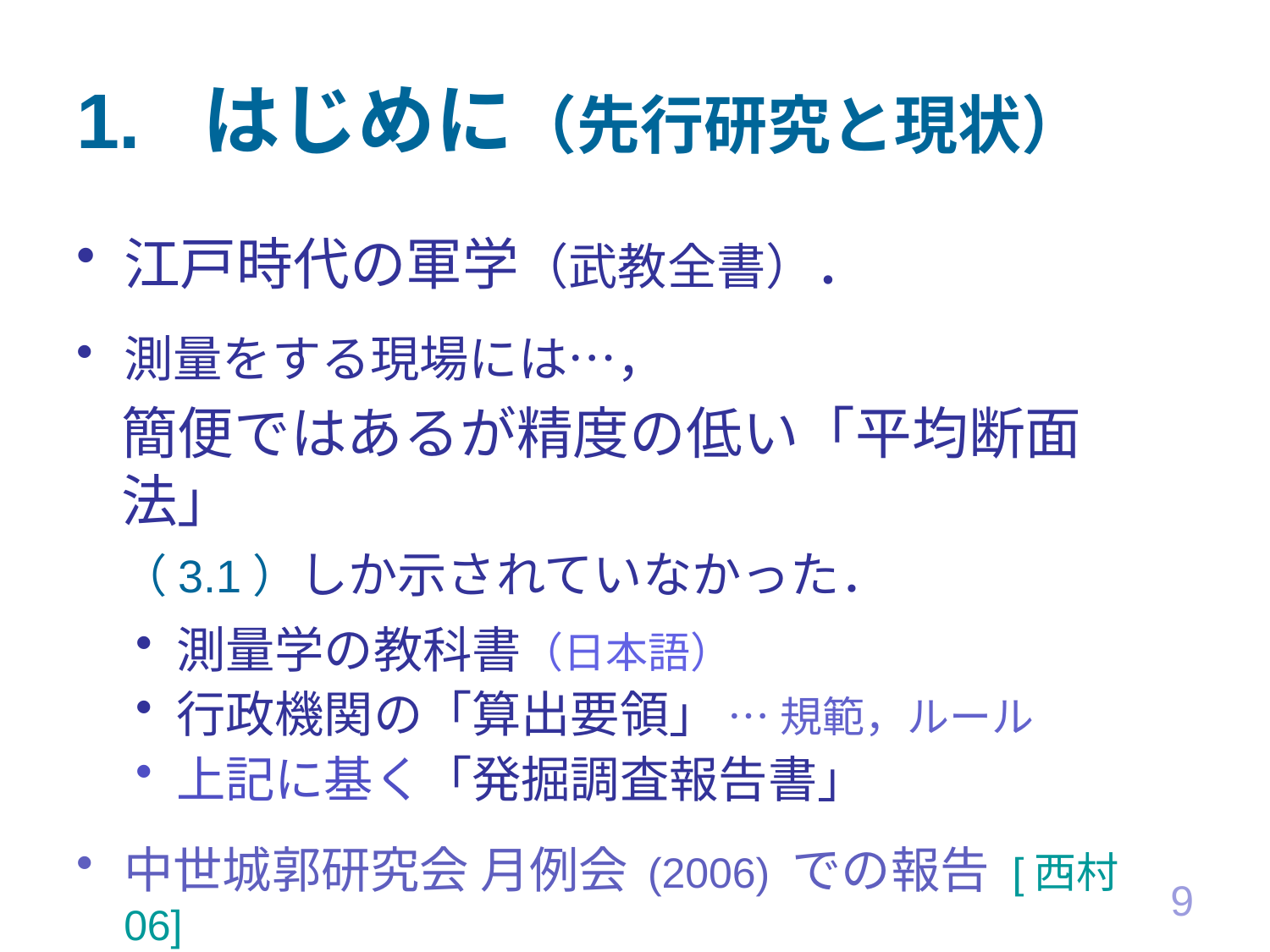

# 1.  はじめに（先行研究と現状）
江戸時代の軍学（武教全書）．
測量をする現場には…，
簡便ではあるが精度の低い「平均断面法」
（3.1）しか示されていなかった．
測量学の教科書（日本語）
行政機関の「算出要領」 … 規範，ルール
上記に基く「発掘調査報告書」
中世城郭研究会 月例会 (2006) での報告 [西村 06]
9